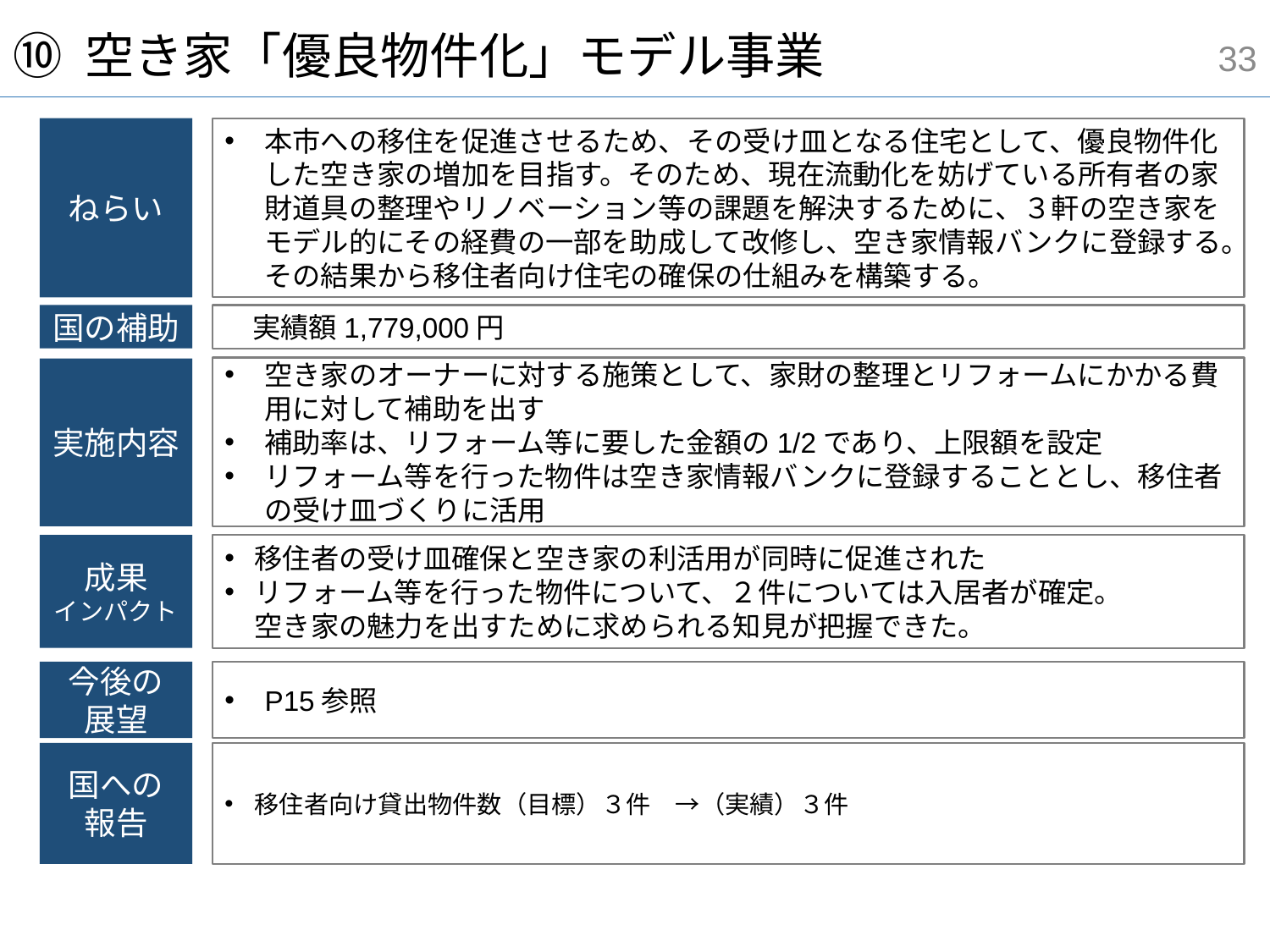

33
# ⑩ 空き家「優良物件化」モデル事業
本市への移住を促進させるため、その受け皿となる住宅として、優良物件化した空き家の増加を目指す。そのため、現在流動化を妨げている所有者の家財道具の整理やリノベーション等の課題を解決するために、３軒の空き家をモデル的にその経費の一部を助成して改修し、空き家情報バンクに登録する。その結果から移住者向け住宅の確保の仕組みを構築する。
ねらい
国の補助
　実績額1,779,000円
空き家のオーナーに対する施策として、家財の整理とリフォームにかかる費用に対して補助を出す
補助率は、リフォーム等に要した金額の1/2であり、上限額を設定
リフォーム等を行った物件は空き家情報バンクに登録することとし、移住者の受け皿づくりに活用
実施内容
成果
インパクト
移住者の受け皿確保と空き家の利活用が同時に促進された
リフォーム等を行った物件について、２件については入居者が確定。
空き家の魅力を出すために求められる知見が把握できた。
今後の
展望
P15参照
国への
報告
移住者向け貸出物件数（目標）３件　→（実績）３件